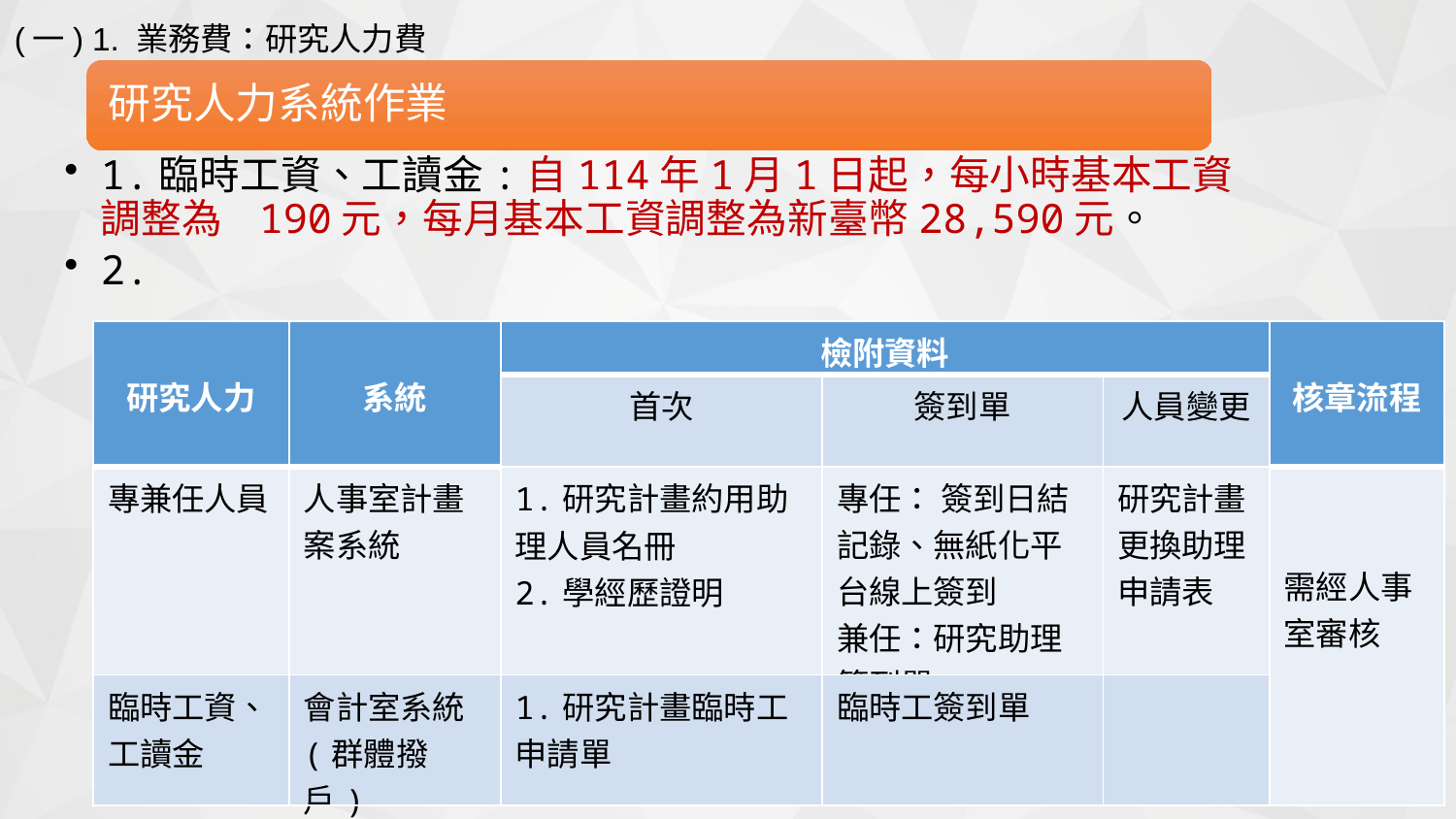

(一) 1. 業務費：研究人力費

研究人力系統作業
1.臨時工資、工讀金:自114年1月1日起，每小時基本工資調整為   190元，每月基本工資調整為新臺幣28,590元。
2.
| 研究人力 | 系統 | 檢附資料 |  |  | 核章流程 |
| --- | --- | --- | --- | --- | --- |
|  |  | 首次 | 簽到單 | 人員變更 |  |
| 專兼任人員 | 人事室計畫案系統 | 1.研究計畫約用助理人員名冊 2.學經歷證明 | 專任： 簽到日結記錄、無紙化平台線上簽到 兼任：研究助理簽到單 | 研究計畫更換助理申請表 | 需經人事室審核 |
| 臨時工資、 工讀金 | 會計室系統 (群體撥戶) | 1.研究計畫臨時工申請單 | 臨時工簽到單 |  |  |